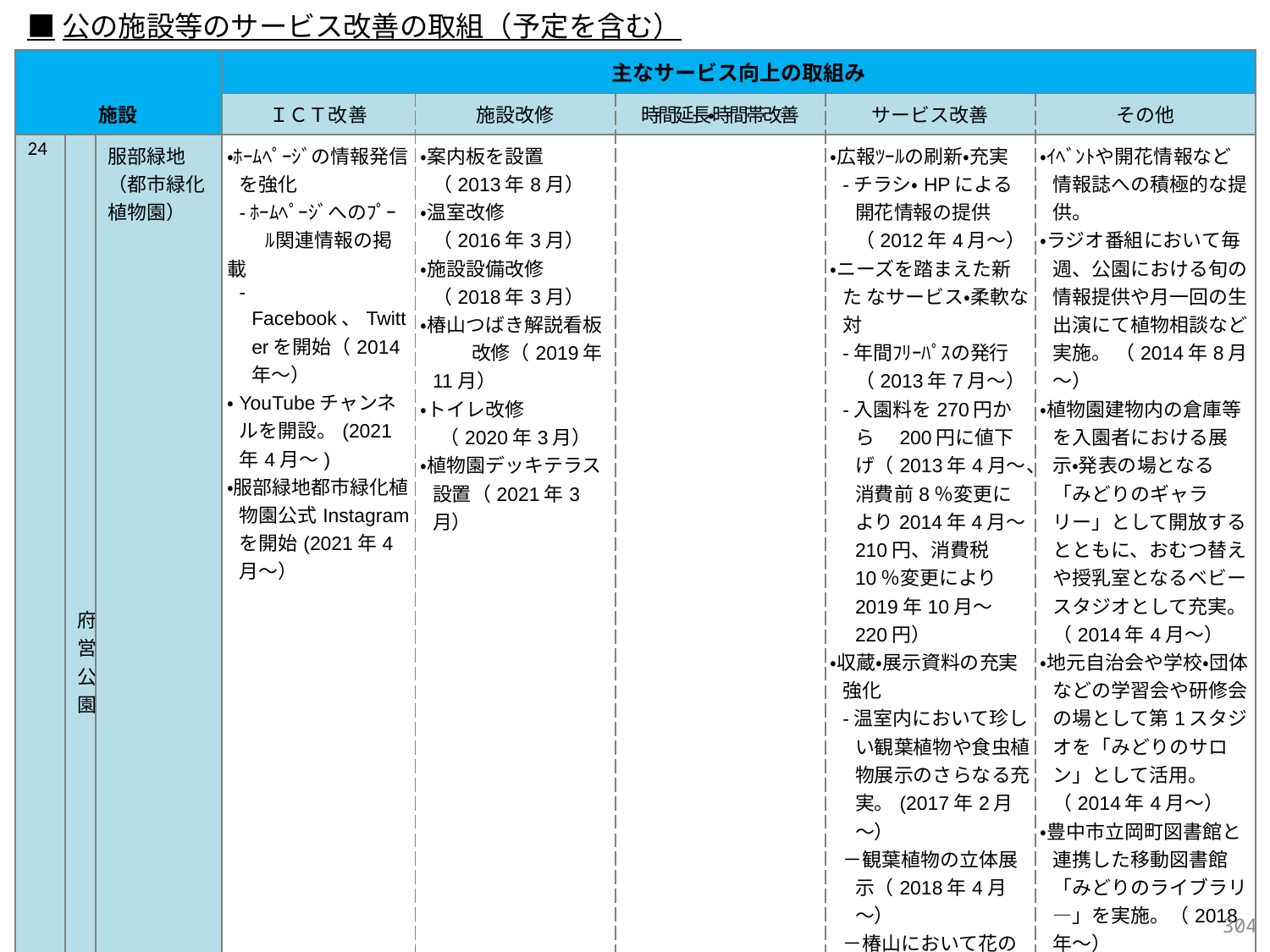

■公の施設等のサービス改善の取組（予定を含む）
| 施設 |  |  | 主なサービス向上の取組み |  |  |  |  |
| --- | --- | --- | --- | --- | --- | --- | --- |
|  |  |  | ＩＣＴ改善 | 施設改修 | 時間延長・時間帯改善 | サービス改善 | その他 |
| 24 | 府営公園 | 服部緑地 （都市緑化植物園） | ・ﾎｰﾑﾍﾟｰｼﾞの情報発信を強化 -ﾎｰﾑﾍﾟｰｼﾞへのﾌﾟｰ 　　ﾙ関連情報の掲載 -Facebook、Twitterを開始（2014年～） ・YouTubeチャンネルを開設。(2021年4月～) ・服部緑地都市緑化植物園公式Instagramを開始(2021年4月～） | ・案内板を設置 （2013年8月） ・温室改修 （2016年3月） ・施設設備改修 （2018年3月） ・椿山つばき解説看板　　改修（2019年11月） ・トイレ改修 　（2020年3月） ・植物園デッキテラス設置（2021年3月） |  | ・広報ﾂｰﾙの刷新・充実 -チラシ・HPによる開花情報の提供（2012年4月～） ・ニーズを踏まえた新た なサービス・柔軟な対 -年間ﾌﾘｰﾊﾟｽの発行（2013年7月～） -入園料を270円から　200円に値下げ（2013年4月～、消費前8％変更により2014年4月～210円、消費税10％変更により2019年10月～220円） ・収蔵・展示資料の充実 強化 -温室内において珍しい観葉植物や食虫植物展示のさらなる充実。(2017年2月～） －観葉植物の立体展示（2018年4月～） －椿山において花の観察改善に向け前列を低くする立体的剪定の実施（2018年4月～） －温室内において休憩施設や写真スポット施設の充実（2020年4月～） | ・ｲﾍﾞﾝﾄや開花情報など情報誌への積極的な提供。 ・ラジオ番組において毎週、公園における旬の情報提供や月一回の生出演にて植物相談など実施。 （2014年8月～） ・植物園建物内の倉庫等を入園者における展示・発表の場となる「みどりのギャラリー」として開放するとともに、おむつ替えや授乳室となるベビースタジオとして充実。（2014年4月～） ・地元自治会や学校・団体などの学習会や研修会の場として第1スタジオを「みどりのサロン」として活用。 （2014年4月～） ・豊中市立岡町図書館と連携した移動図書館「みどりのライブラリ―」を実施。（2018年～） ・第1スタジオ未使用時において休憩施設としてマットの貸し出しなど充実（2020年5月～） ・入口前広場にて臨時駐輪場を増設 （2020年5月～） |
304